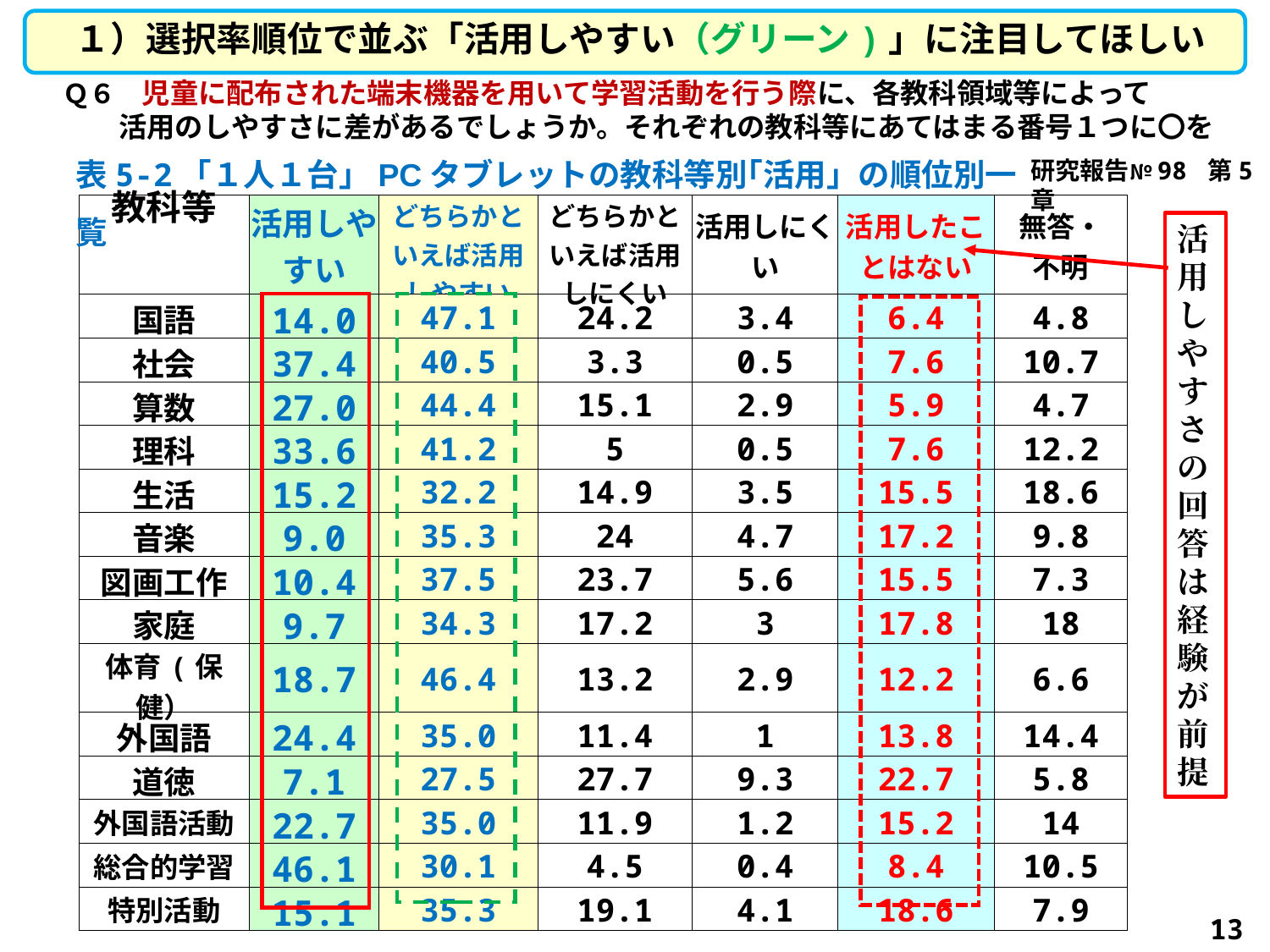

１）選択率順位で並ぶ「活用しやすい（グリーン)」に注目してほしい
Ｑ６　児童に配布された端末機器を用いて学習活動を行う際に、各教科領域等によって
　　活用のしやすさに差があるでしょうか。それぞれの教科等にあてはまる番号１つに〇を
表5-2「１人１台」PCタブレットの教科等別｢活用」の順位別一覧
研究報告№98 第5章
教科等
|  | 活用しやすい | どちらかといえば活用しやすい | どちらかといえば活用しにくい | 活用しにくい | 活用したことはない | 無答・ 不明 |
| --- | --- | --- | --- | --- | --- | --- |
| 国語 | 14.0 | 47.1 | 24.2 | 3.4 | 6.4 | 4.8 |
| 社会 | 37.4 | 40.5 | 3.3 | 0.5 | 7.6 | 10.7 |
| 算数 | 27.0 | 44.4 | 15.1 | 2.9 | 5.9 | 4.7 |
| 理科 | 33.6 | 41.2 | 5 | 0.5 | 7.6 | 12.2 |
| 生活 | 15.2 | 32.2 | 14.9 | 3.5 | 15.5 | 18.6 |
| 音楽 | 9.0 | 35.3 | 24 | 4.7 | 17.2 | 9.8 |
| 図画工作 | 10.4 | 37.5 | 23.7 | 5.6 | 15.5 | 7.3 |
| 家庭 | 9.7 | 34.3 | 17.2 | 3 | 17.8 | 18 |
| 体育(保健） | 18.7 | 46.4 | 13.2 | 2.9 | 12.2 | 6.6 |
| 外国語 | 24.4 | 35.0 | 11.4 | 1 | 13.8 | 14.4 |
| 道徳 | 7.1 | 27.5 | 27.7 | 9.3 | 22.7 | 5.8 |
| 外国語活動 | 22.7 | 35.0 | 11.9 | 1.2 | 15.2 | 14 |
| 総合的学習 | 46.1 | 30.1 | 4.5 | 0.4 | 8.4 | 10.5 |
| 特別活動 | 15.1 | 35.3 | 19.1 | 4.1 | 18.6 | 7.9 |
活用しやすさの回答は経験が前提

13